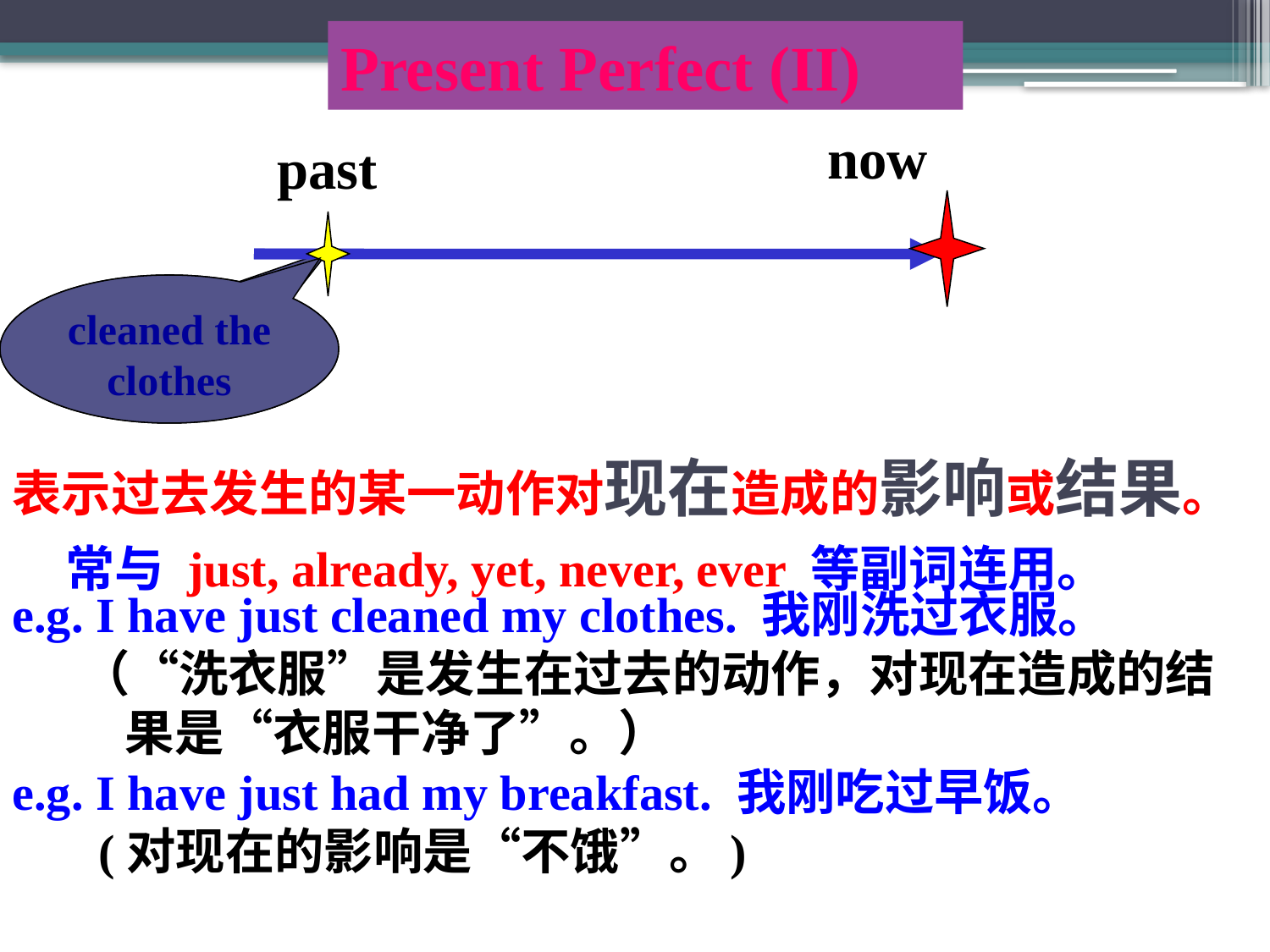

Present Perfect (II)
now
past

 have cleaned the clothes
cleaned the clothes
表示过去发生的某一动作对现在造成的影响或结果。

e.g. I have just cleaned my clothes. 我刚洗过衣服。
     （“洗衣服”是发生在过去的动作，对现在造成的结
         果是“衣服干净了”。）
e.g. I have just had my breakfast. 我刚吃过早饭。
       (对现在的影响是“不饿”。)
常与 just, already, yet, never, ever 等副词连用。